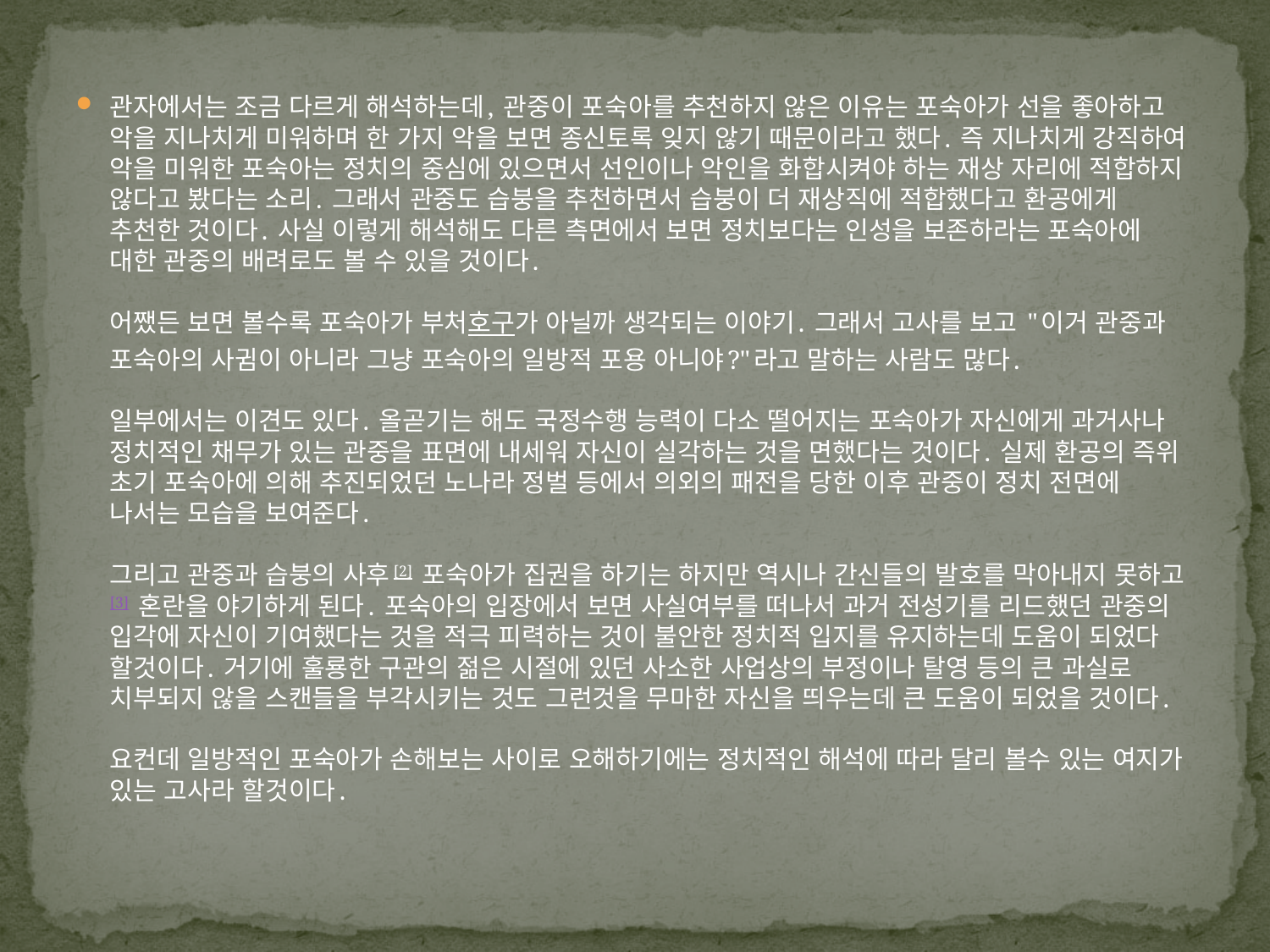

관자에서는 조금 다르게 해석하는데, 관중이 포숙아를 추천하지 않은 이유는 포숙아가 선을 좋아하고 악을 지나치게 미워하며 한 가지 악을 보면 종신토록 잊지 않기 때문이라고 했다. 즉 지나치게 강직하여 악을 미워한 포숙아는 정치의 중심에 있으면서 선인이나 악인을 화합시켜야 하는 재상 자리에 적합하지 않다고 봤다는 소리. 그래서 관중도 습붕을 추천하면서 습붕이 더 재상직에 적합했다고 환공에게 추천한 것이다. 사실 이렇게 해석해도 다른 측면에서 보면 정치보다는 인성을 보존하라는 포숙아에 대한 관중의 배려로도 볼 수 있을 것이다. 
어쨌든 보면 볼수록 포숙아가 부처호구가 아닐까 생각되는 이야기. 그래서 고사를 보고 "이거 관중과 포숙아의 사귐이 아니라 그냥 포숙아의 일방적 포용 아니야?"라고 말하는 사람도 많다. 
일부에서는 이견도 있다. 올곧기는 해도 국정수행 능력이 다소 떨어지는 포숙아가 자신에게 과거사나 정치적인 채무가 있는 관중을 표면에 내세워 자신이 실각하는 것을 면했다는 것이다. 실제 환공의 즉위 초기 포숙아에 의해 추진되었던 노나라 정벌 등에서 의외의 패전을 당한 이후 관중이 정치 전면에 나서는 모습을 보여준다.
그리고 관중과 습붕의 사후[2] 포숙아가 집권을 하기는 하지만 역시나 간신들의 발호를 막아내지 못하고[3] 혼란을 야기하게 된다. 포숙아의 입장에서 보면 사실여부를 떠나서 과거 전성기를 리드했던 관중의 입각에 자신이 기여했다는 것을 적극 피력하는 것이 불안한 정치적 입지를 유지하는데 도움이 되었다 할것이다. 거기에 훌룡한 구관의 젊은 시절에 있던 사소한 사업상의 부정이나 탈영 등의 큰 과실로 치부되지 않을 스캔들을 부각시키는 것도 그런것을 무마한 자신을 띄우는데 큰 도움이 되었을 것이다.
요컨데 일방적인 포숙아가 손해보는 사이로 오해하기에는 정치적인 해석에 따라 달리 볼수 있는 여지가 있는 고사라 할것이다.